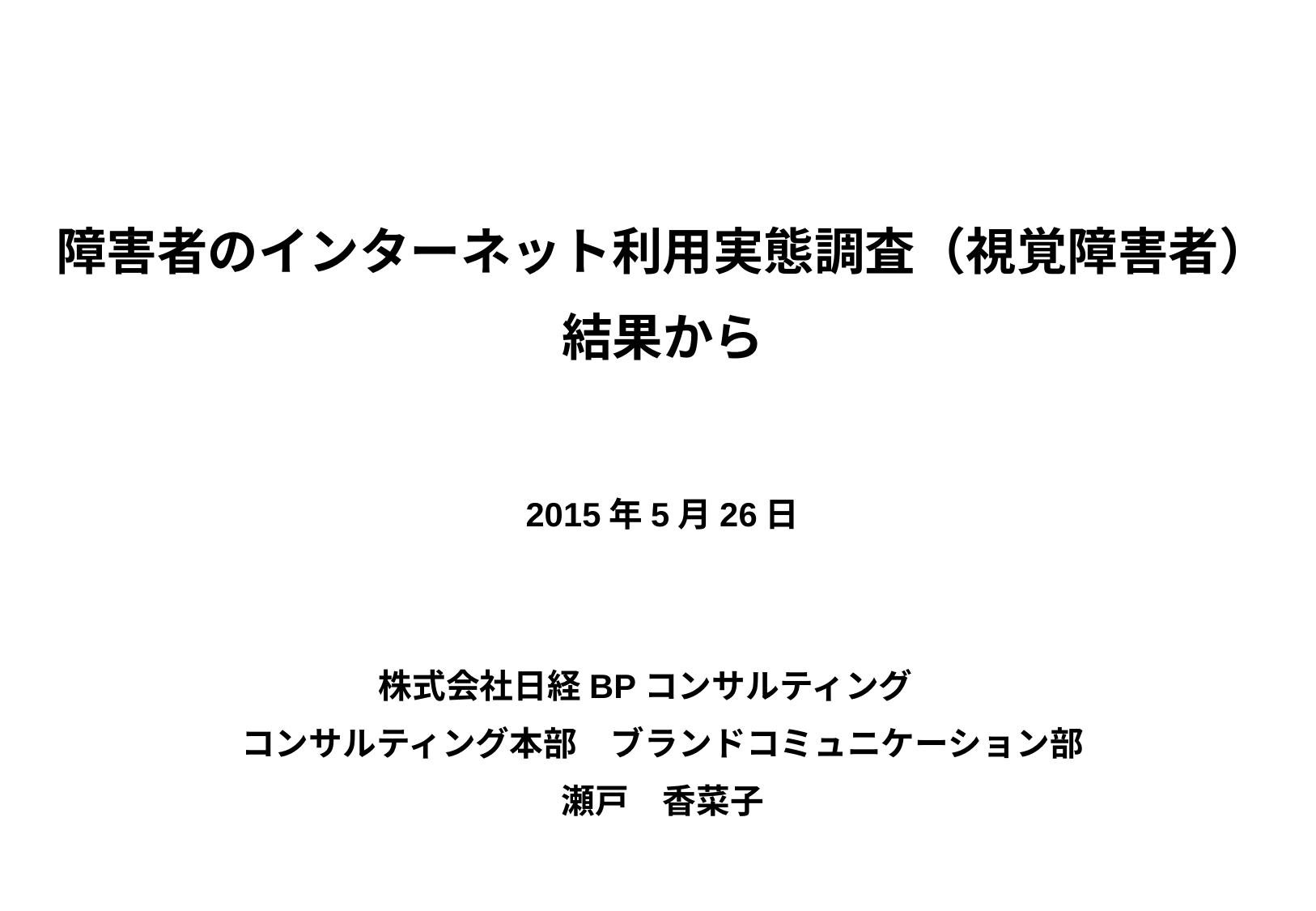

障害者のインターネット利用実態調査（視覚障害者）
結果から
2015年5月26日
株式会社日経BPコンサルティング
コンサルティング本部　ブランドコミュニケーション部
瀬戸　香菜子